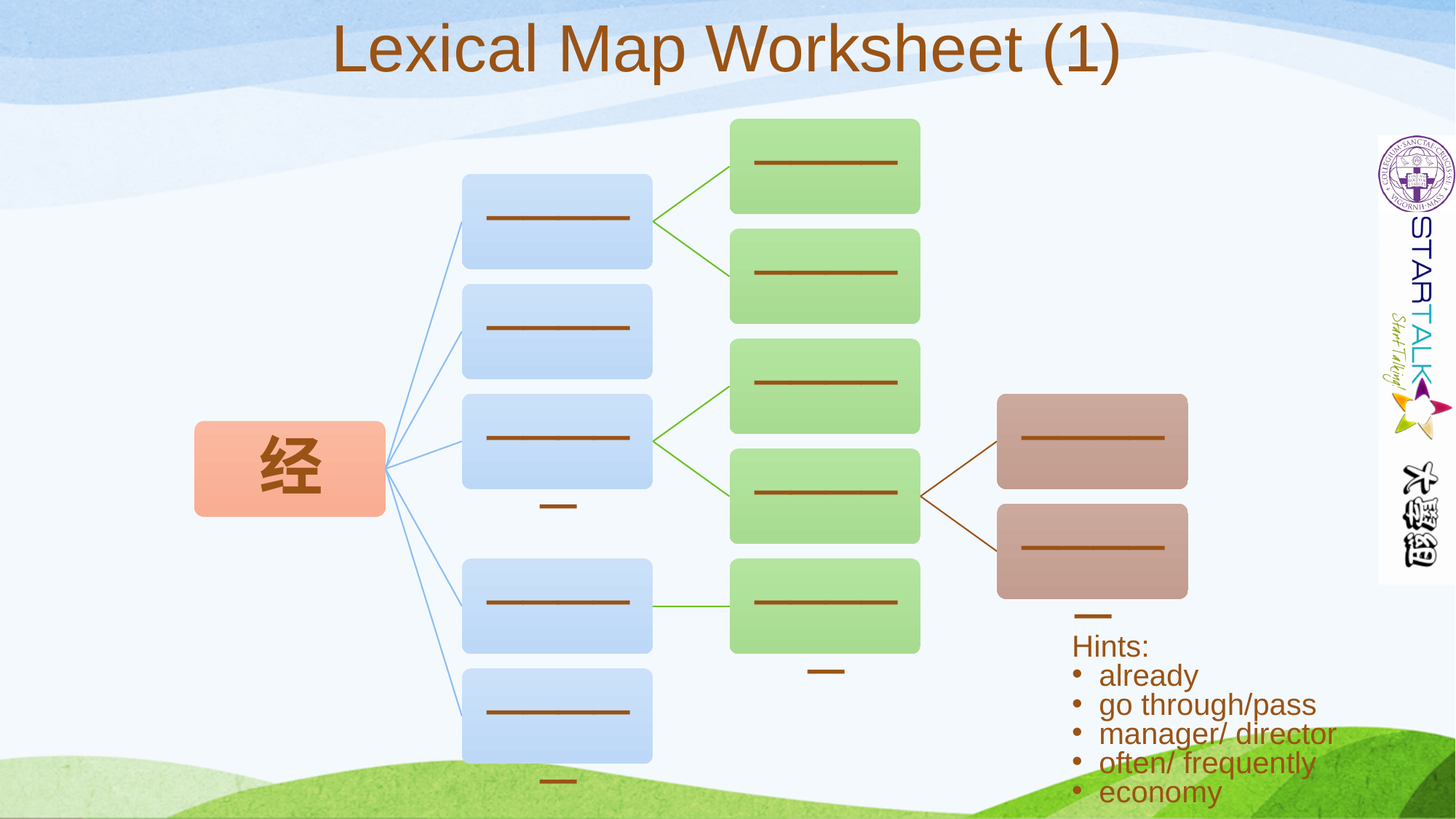

Lexical Map Worksheet (1)
经

_____

_____

_____

_____

_____

_____

_____

_____

_____

_____

_____

_____
Hints:
  already
  go through/pass
  manager/ director
  often/ frequently
  economy